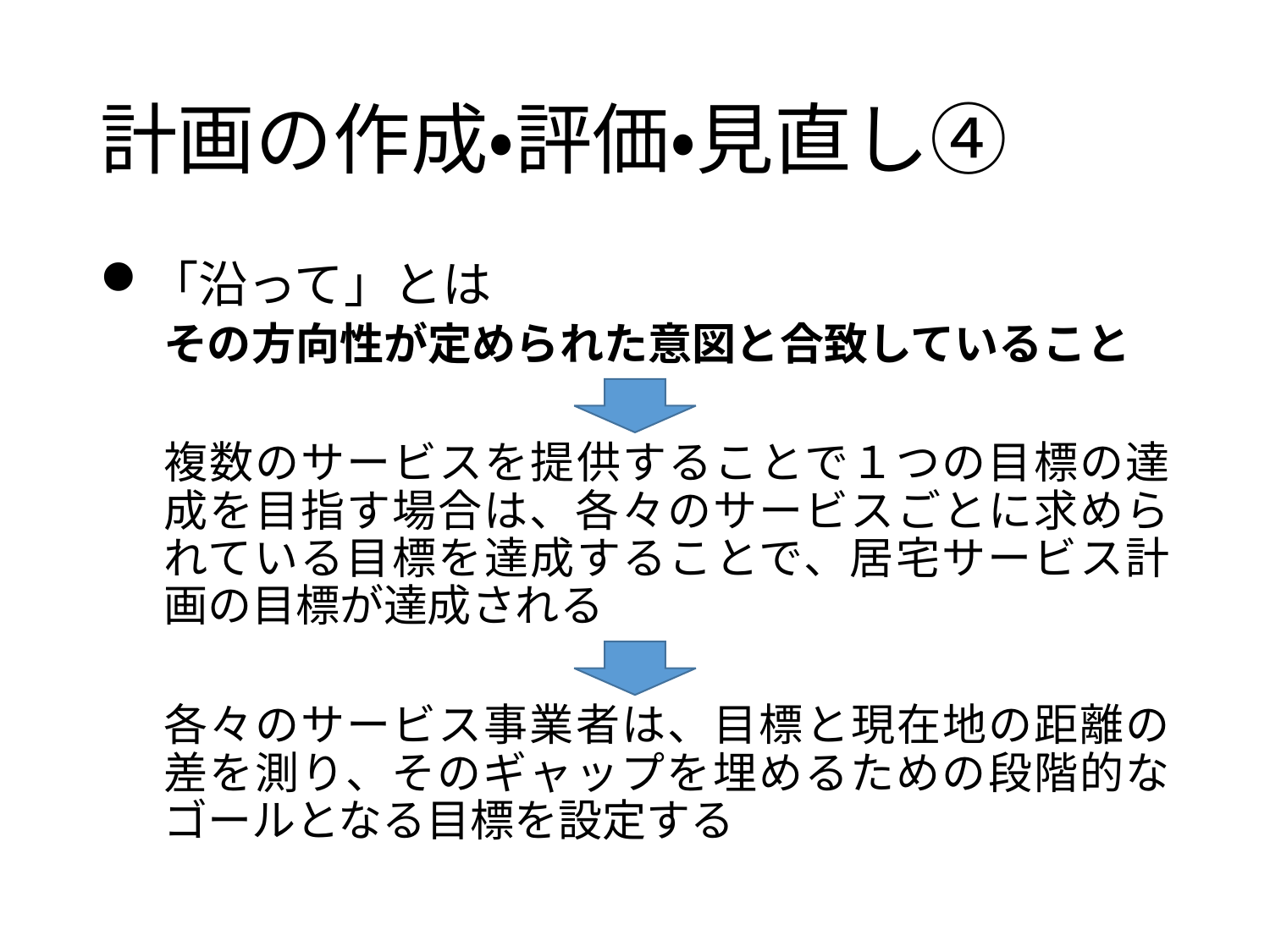

# 計画の作成・評価・見直し④
「沿って」とは
その方向性が定められた意図と合致していること

複数のサービスを提供することで１つの目標の達成を目指す場合は、各々のサービスごとに求められている目標を達成することで、居宅サービス計画の目標が達成される

各々のサービス事業者は、目標と現在地の距離の差を測り、そのギャップを埋めるための段階的なゴールとなる目標を設定する